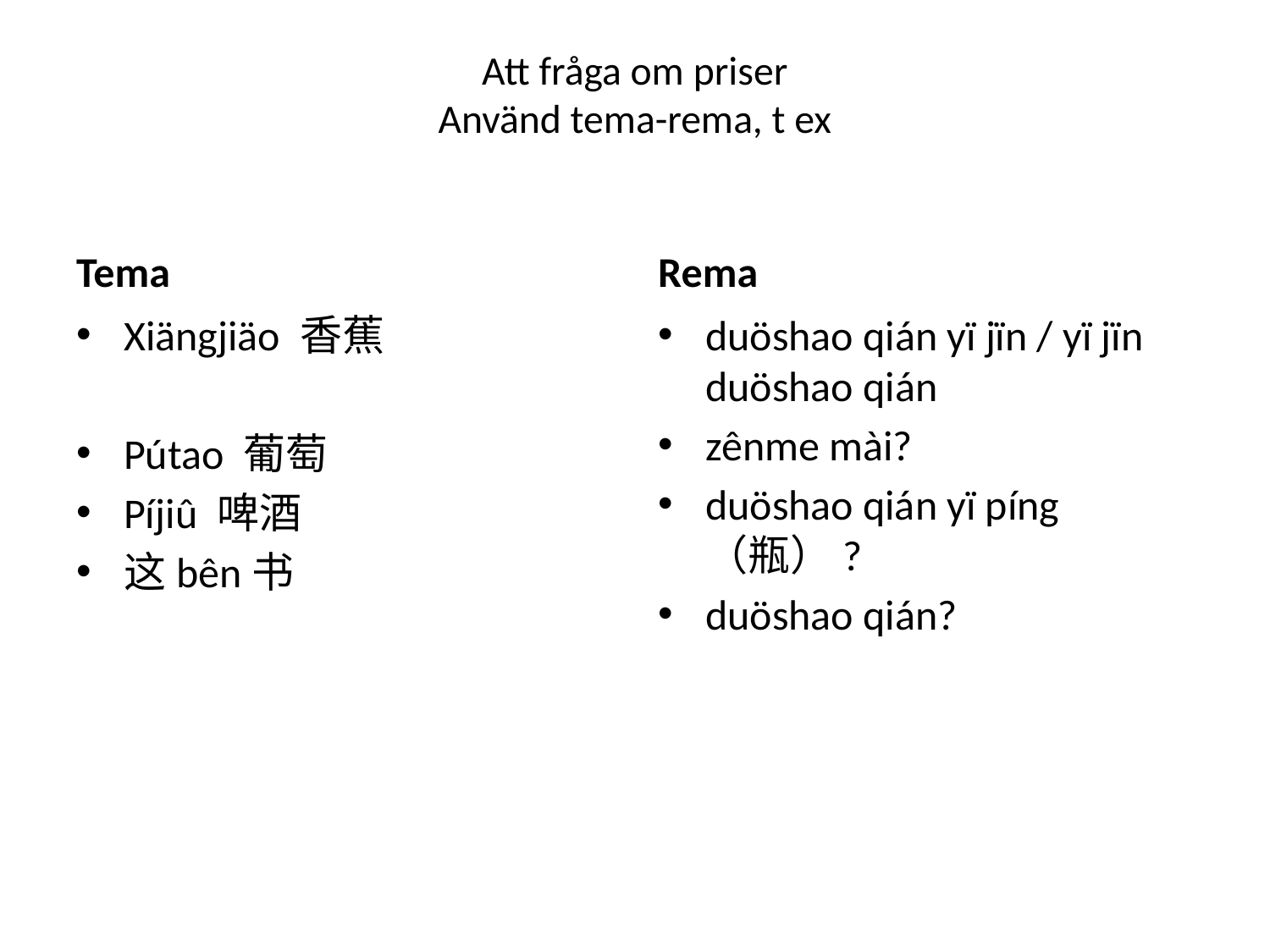

# Att fråga om priser Använd tema-rema, t ex
Tema
Rema
Xiängjiäo 香蕉

Pútao 葡萄
Píjiû 啤酒
这bên书
duöshao qián yï jïn / yï jïn duöshao qián
zênme mài?
duöshao qián yï píng （瓶）?
duöshao qián?